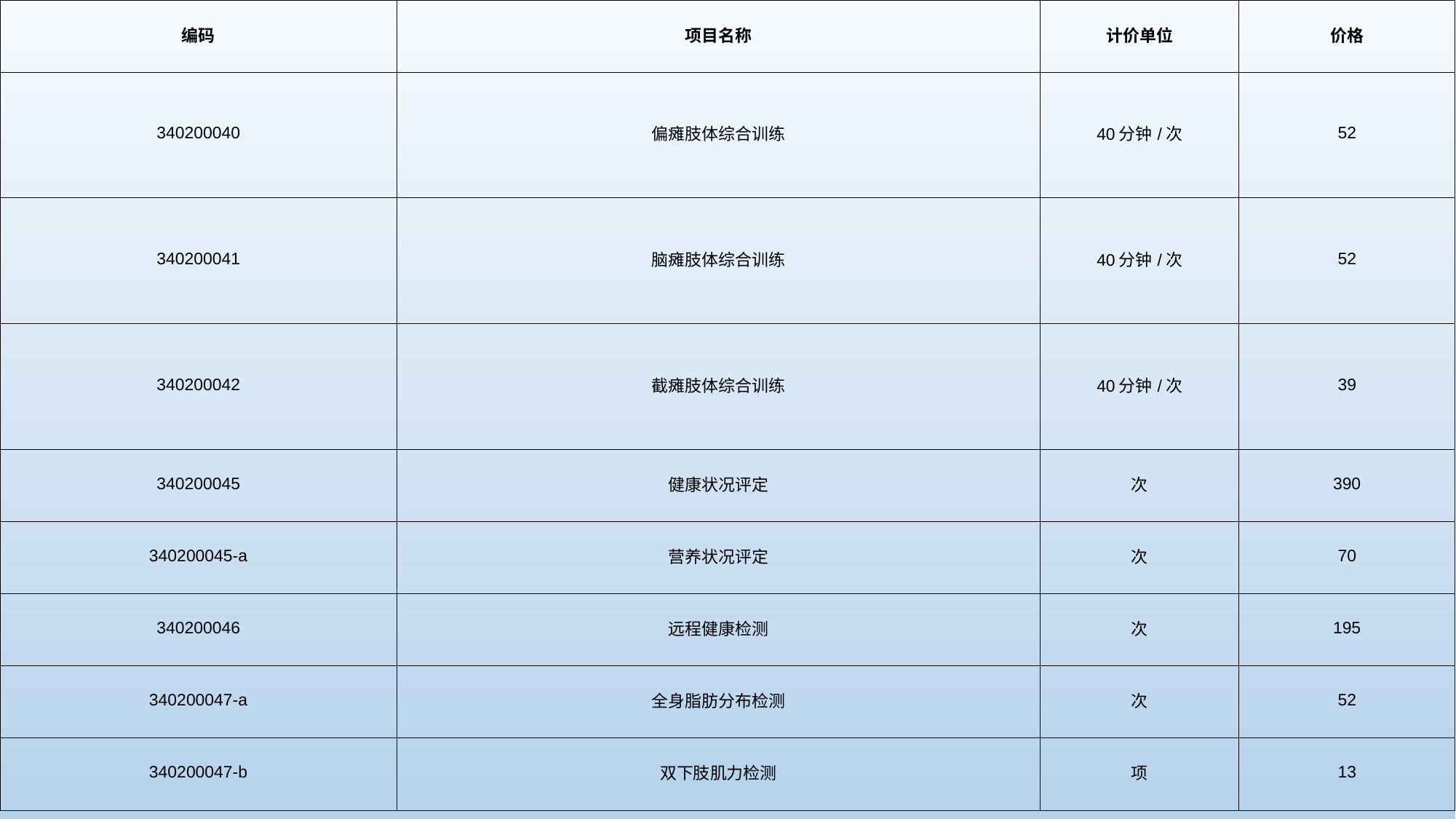

| 编码 | 项目名称 | 计价单位 | 价格 |
| --- | --- | --- | --- |
| 340200040 | 偏瘫肢体综合训练 | 40分钟/次 | 52 |
| 340200041 | 脑瘫肢体综合训练 | 40分钟/次 | 52 |
| 340200042 | 截瘫肢体综合训练 | 40分钟/次 | 39 |
| 340200045 | 健康状况评定 | 次 | 390 |
| 340200045-a | 营养状况评定 | 次 | 70 |
| 340200046 | 远程健康检测 | 次 | 195 |
| 340200047-a | 全身脂肪分布检测 | 次 | 52 |
| 340200047-b | 双下肢肌力检测 | 项 | 13 |